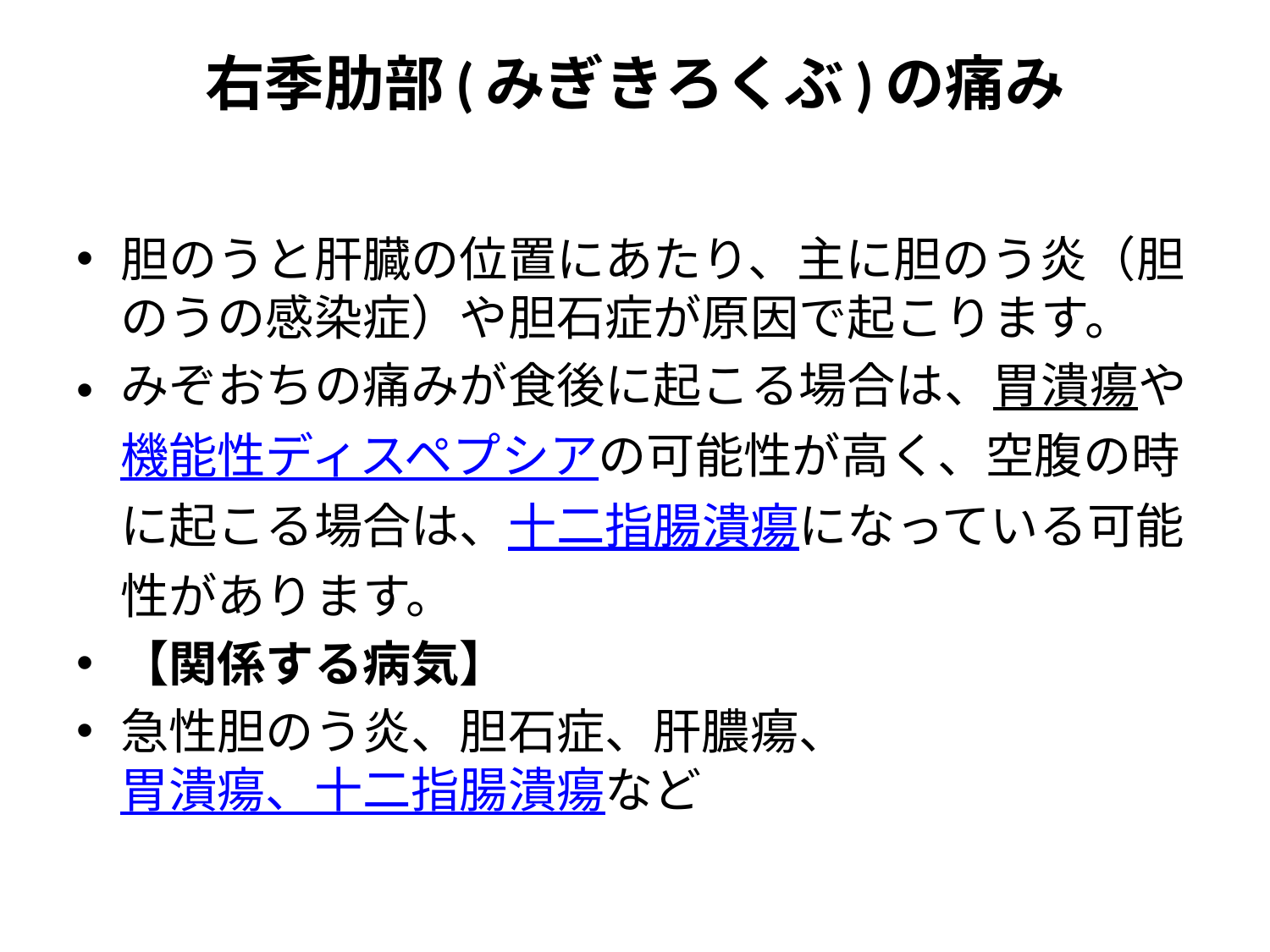

# 右季肋部(みぎきろくぶ)の痛み
胆のうと肝臓の位置にあたり、主に胆のう炎（胆のうの感染症）や胆石症が原因で起こります。
みぞおちの痛みが食後に起こる場合は、胃潰瘍や機能性ディスペプシアの可能性が高く、空腹の時に起こる場合は、十二指腸潰瘍になっている可能性があります。
【関係する病気】
急性胆のう炎、胆石症、肝膿瘍、胃潰瘍、十二指腸潰瘍など